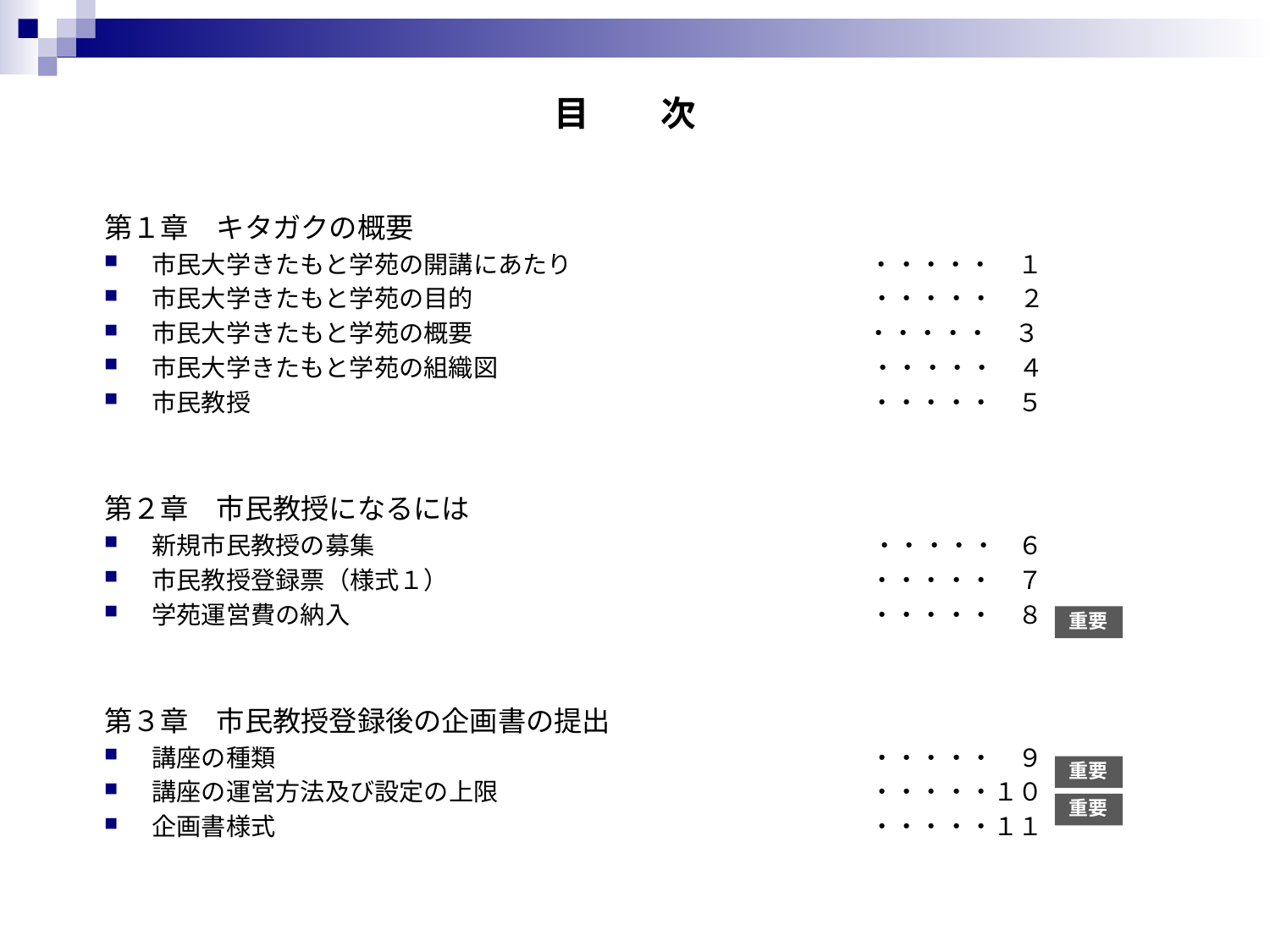

# 目　　次
第１章　キタガクの概要
市民大学きたもと学苑の開講にあたり　　　　　　　　　　　　・・・・・　１
市民大学きたもと学苑の目的　　　　　　　　　　　　　　　　・・・・・　２
市民大学きたもと学苑の概要　　　　　　　　　　　　　　　　 ・・・・・　３
市民大学きたもと学苑の組織図　　　　　　　　　　　　　　　・・・・・　４
市民教授　　　　　　　　　　　　　　　　　　　　　　　　　・・・・・　５

第２章　市民教授になるには
新規市民教授の募集　　　　　　　　　　　　　　　　　　　　・・・・・　６
市民教授登録票（様式１）　　　　　　　　　　　　　　　　　・・・・・　７
学苑運営費の納入　　　　　　　　　　　　　　　　　　　　　・・・・・　８

第３章　市民教授登録後の企画書の提出
講座の種類　　　　　　　　　　　　　　　　　　　　　　　　・・・・・　９
講座の運営方法及び設定の上限　　　　　　　　　　　　　　　・・・・・１０
企画書様式　　　　　　　　　　　　　　　　　　　　　　　　・・・・・１１
重要
重要
重要